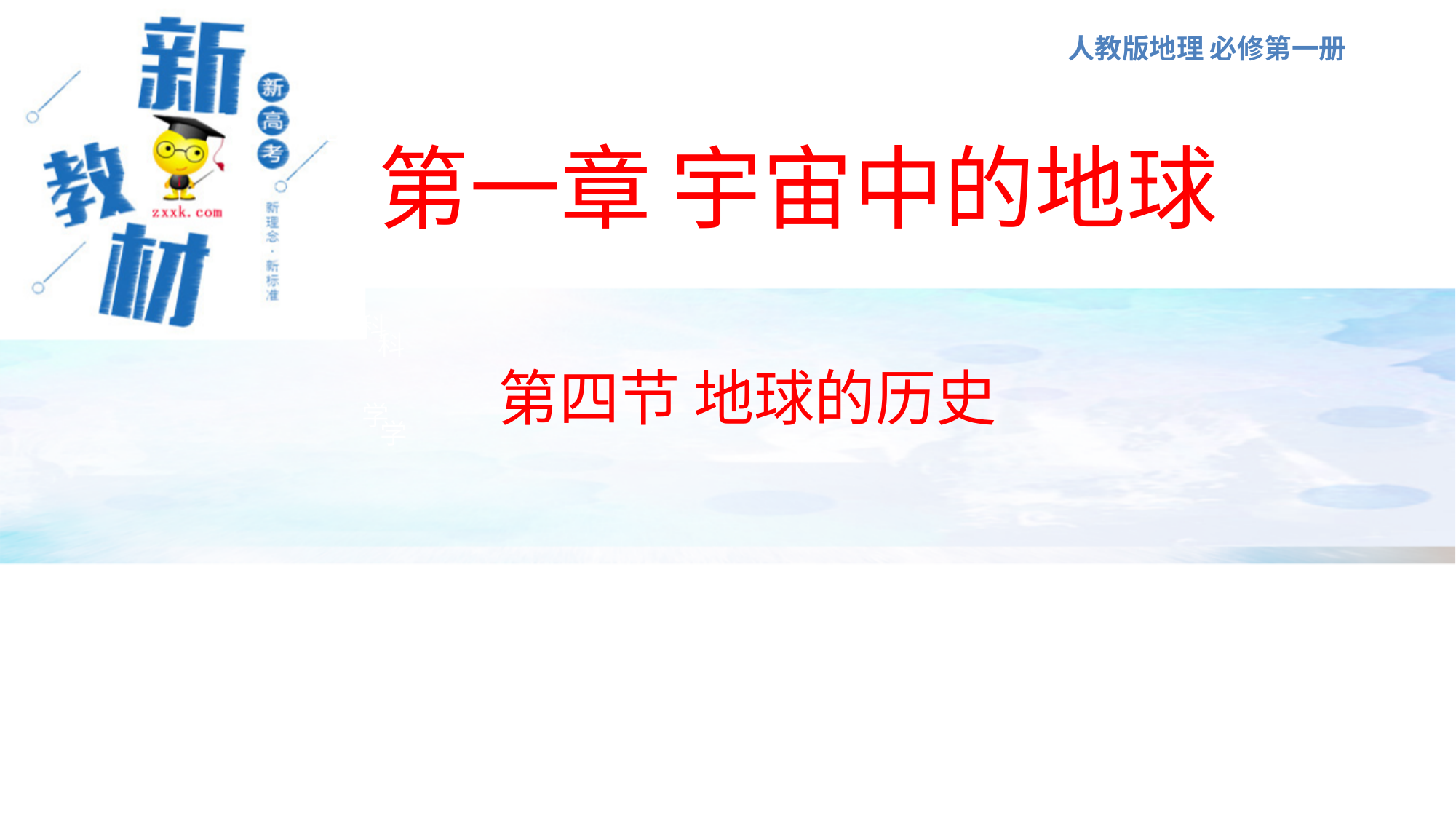

人教版地理 必修第一册
创原家独
创原家独
第一章 宇宙中的地球
网
网
科
科
第四节 地球的历史
学
学